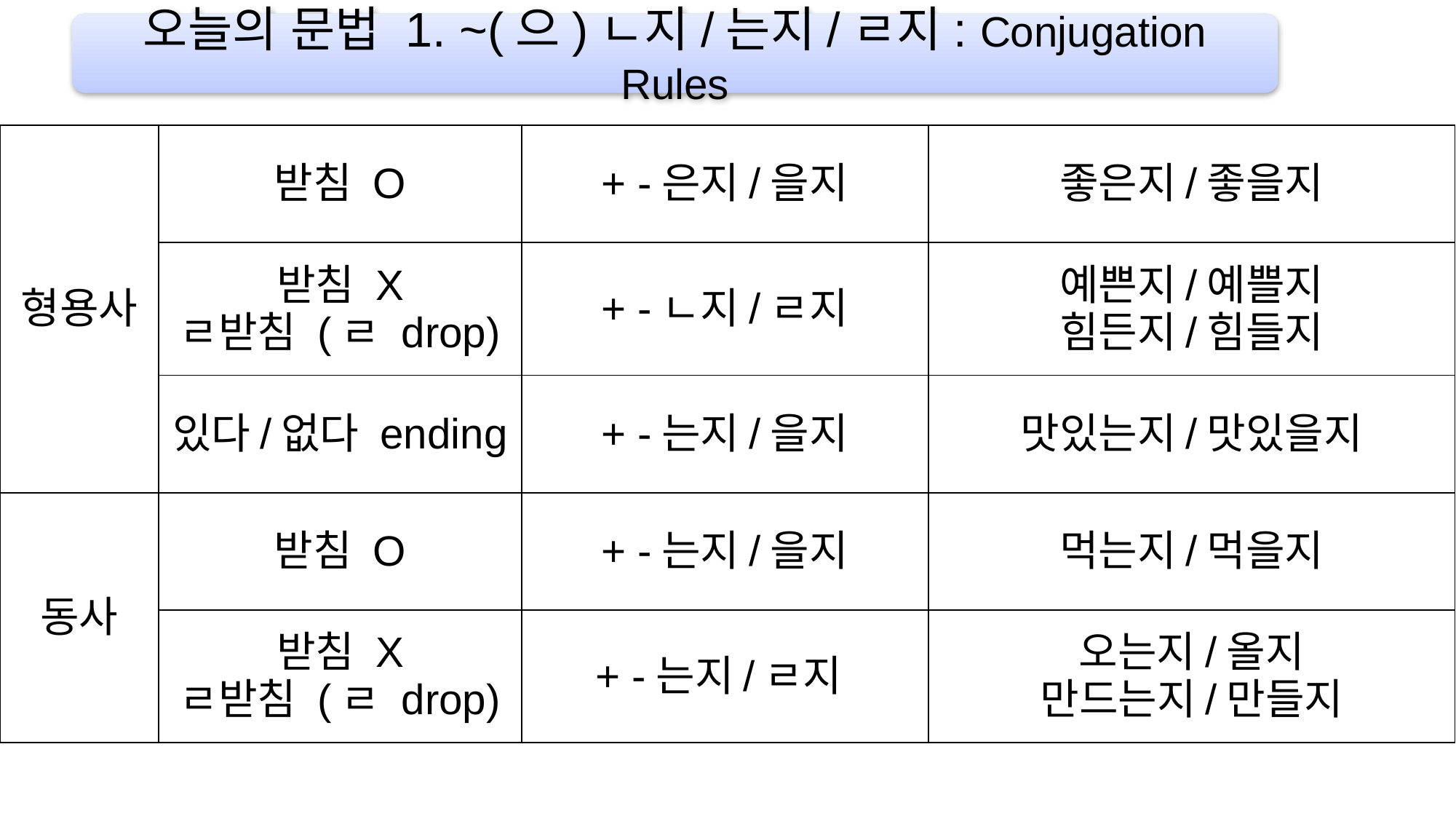

오늘의 문법 1. ~(으)ㄴ지/는지/ㄹ지: Conjugation Rules
| 형용사 | 받침 O | + -은지/을지 | 좋은지/좋을지 |
| --- | --- | --- | --- |
|  | 받침 X ㄹ받침 (ㄹ drop) | + -ㄴ지/ㄹ지 | 예쁜지/예쁠지 힘든지/힘들지 |
|  | 있다/없다 ending | + -는지/을지 | 맛있는지/맛있을지 |
| 동사 | 받침 O | + -는지/을지 | 먹는지/먹을지 |
|  | 받침 X ㄹ받침 (ㄹ drop) | + -는지/ㄹ지 | 오는지/올지 만드는지/만들지 |